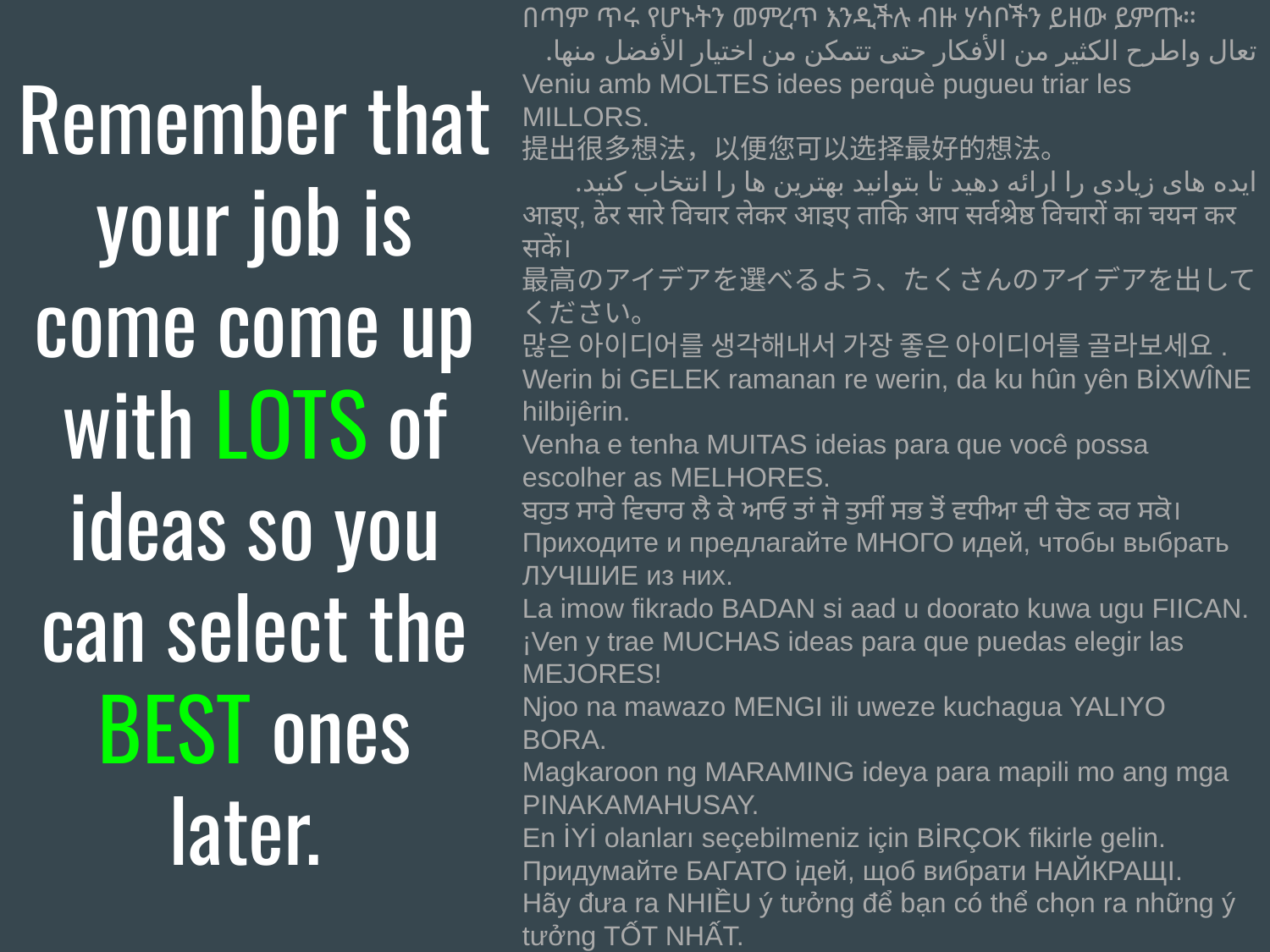

Remember that your job is come come up with LOTS of ideas so you can select the BEST ones later.
በጣም ጥሩ የሆኑትን መምረጥ እንዲችሉ ብዙ ሃሳቦችን ይዘው ይምጡ።
تعال واطرح الكثير من الأفكار حتى تتمكن من اختيار الأفضل منها.
Veniu amb MOLTES idees perquè pugueu triar les MILLORS.
提出很多想法，以便您可以选择最好的想法。
ایده های زیادی را ارائه دهید تا بتوانید بهترین ها را انتخاب کنید.
आइए, ढेर सारे विचार लेकर आइए ताकि आप सर्वश्रेष्ठ विचारों का चयन कर सकें।
最高のアイデアを選べるよう、たくさんのアイデアを出してください。
많은 아이디어를 생각해내서 가장 좋은 아이디어를 골라보세요.
Werin bi GELEK ramanan re werin, da ku hûn yên BİXWÎNE hilbijêrin.
Venha e tenha MUITAS ideias para que você possa escolher as MELHORES.
ਬਹੁਤ ਸਾਰੇ ਵਿਚਾਰ ਲੈ ਕੇ ਆਓ ਤਾਂ ਜੋ ਤੁਸੀਂ ਸਭ ਤੋਂ ਵਧੀਆ ਦੀ ਚੋਣ ਕਰ ਸਕੋ।
Приходите и предлагайте МНОГО идей, чтобы выбрать ЛУЧШИЕ из них.
La imow fikrado BADAN si aad u doorato kuwa ugu FIICAN.
¡Ven y trae MUCHAS ideas para que puedas elegir las MEJORES!
Njoo na mawazo MENGI ili uweze kuchagua YALIYO BORA.
Magkaroon ng MARAMING ideya para mapili mo ang mga PINAKAMAHUSAY.
En İYİ olanları seçebilmeniz için BİRÇOK fikirle gelin.
Придумайте БАГАТО ідей, щоб вибрати НАЙКРАЩІ.
Hãy đưa ra NHIỀU ý tưởng để bạn có thể chọn ra những ý tưởng TỐT NHẤT.